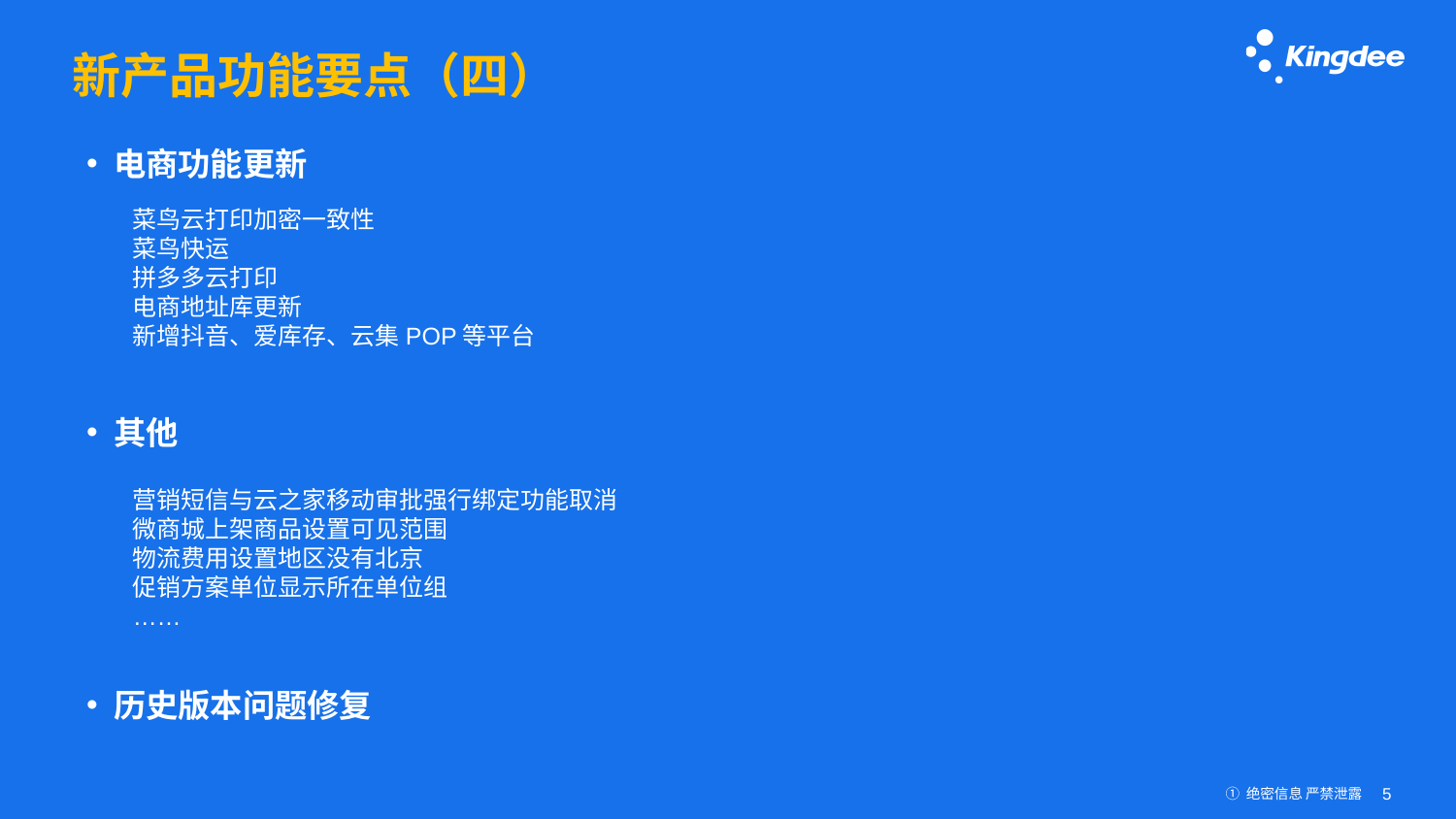

# 新产品功能要点（四）
电商功能更新
菜鸟云打印加密一致性
菜鸟快运
拼多多云打印
电商地址库更新
新增抖音、爱库存、云集POP等平台
其他
营销短信与云之家移动审批强行绑定功能取消
微商城上架商品设置可见范围
物流费用设置地区没有北京
促销方案单位显示所在单位组
……
历史版本问题修复